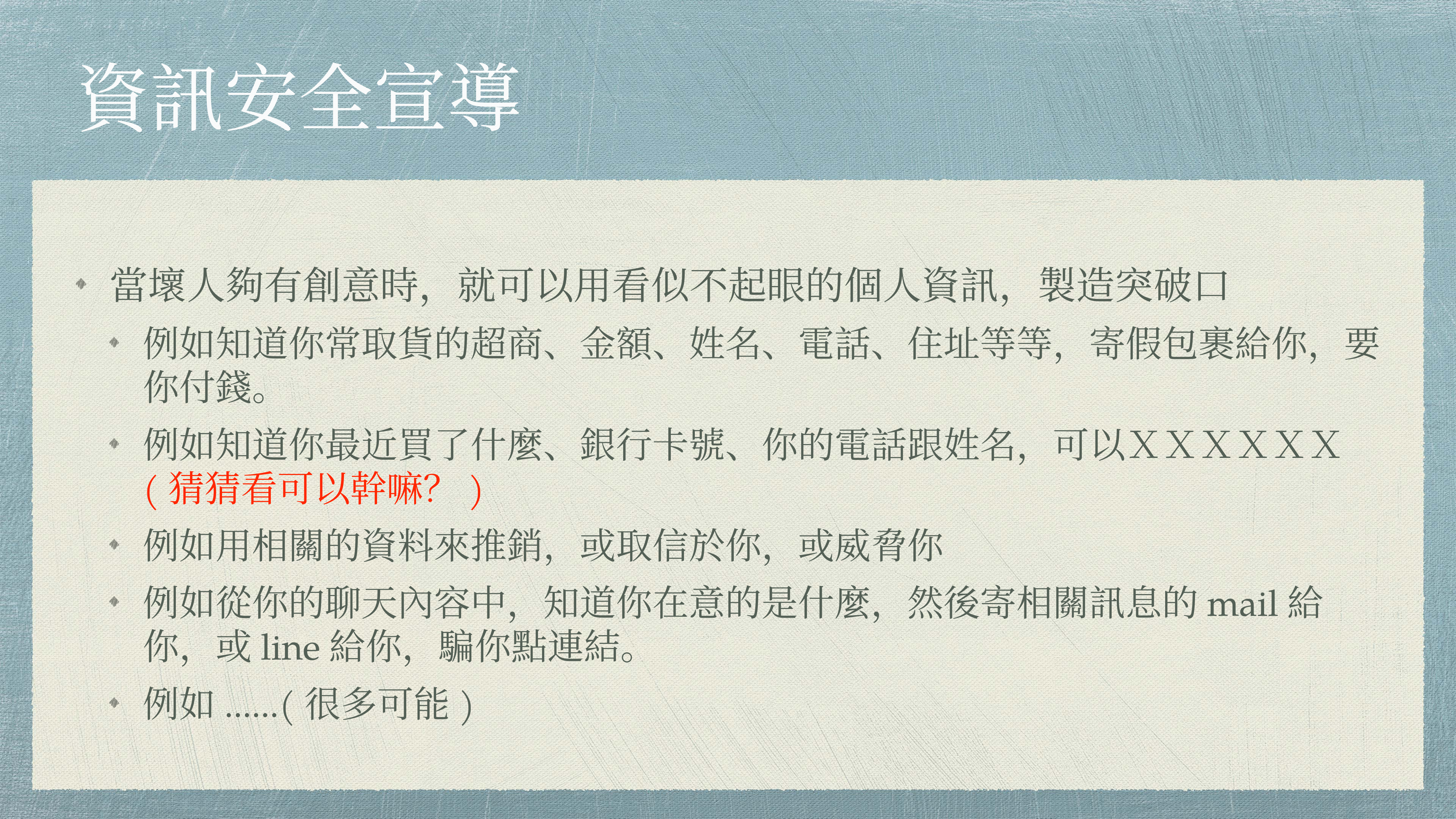

# 資訊安全宣導
當壞人夠有創意時，就可以用看似不起眼的個人資訊，製造突破口
例如知道你常取貨的超商、金額、姓名、電話、住址等等，寄假包裹給你，要你付錢。
例如知道你最近買了什麼、銀行卡號、你的電話跟姓名，可以ＸＸＸＸＸＸ(猜猜看可以幹嘛？)
例如用相關的資料來推銷，或取信於你，或威脅你
例如從你的聊天內容中，知道你在意的是什麼，然後寄相關訊息的mail給你，或line給你，騙你點連結。
例如......(很多可能)